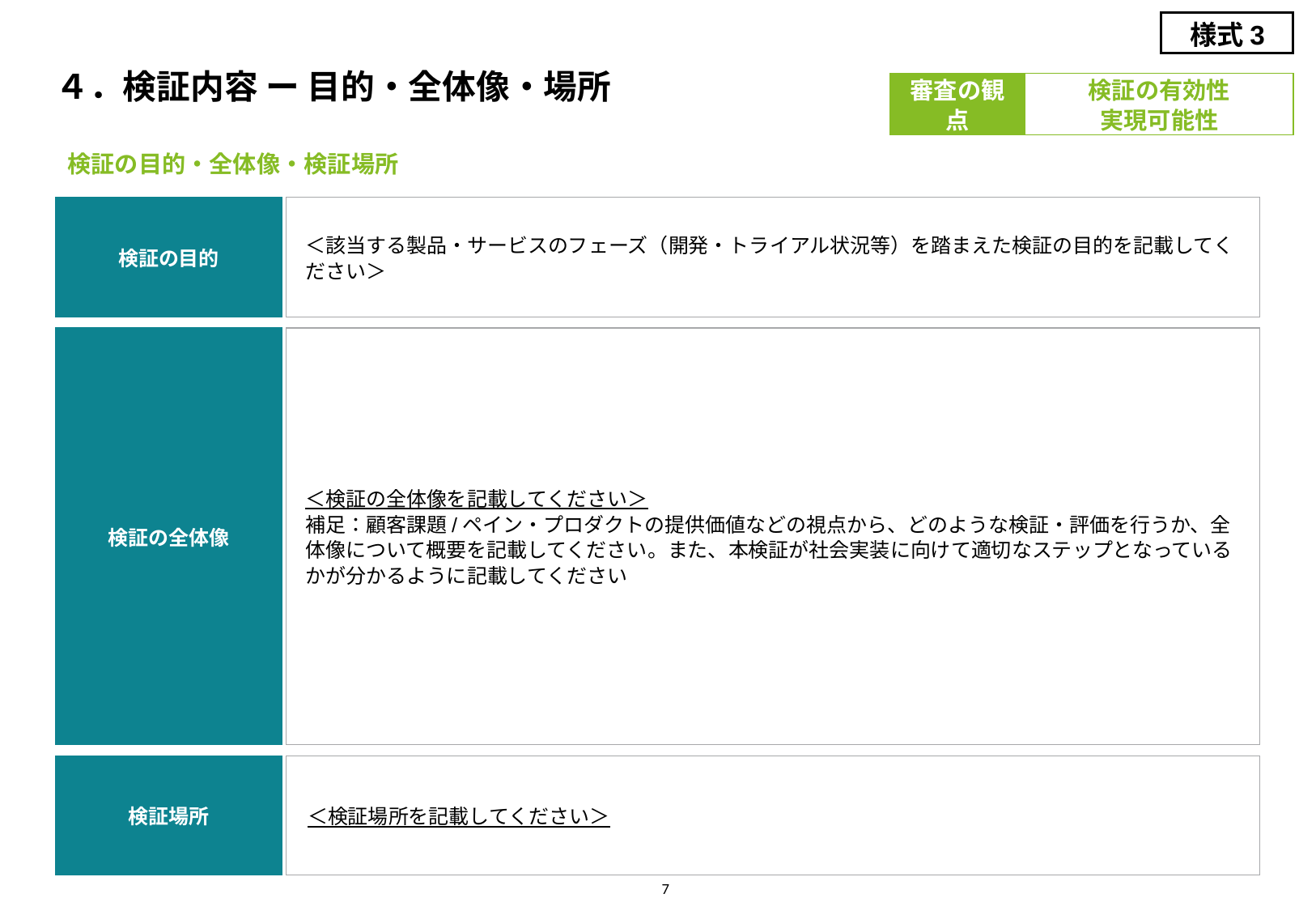

様式3
４．検証内容 ー 目的・全体像・場所
審査の観点
検証の有効性
実現可能性

検証の目的・全体像・検証場所
検証の目的
＜該当する製品・サービスのフェーズ（開発・トライアル状況等）を踏まえた検証の目的を記載してください＞
検証の全体像
＜検証の全体像を記載してください＞
補足：顧客課題/ペイン・プロダクトの提供価値などの視点から、どのような検証・評価を行うか、全体像について概要を記載してください。また、本検証が社会実装に向けて適切なステップとなっているかが分かるように記載してください
検証場所
＜検証場所を記載してください＞
7